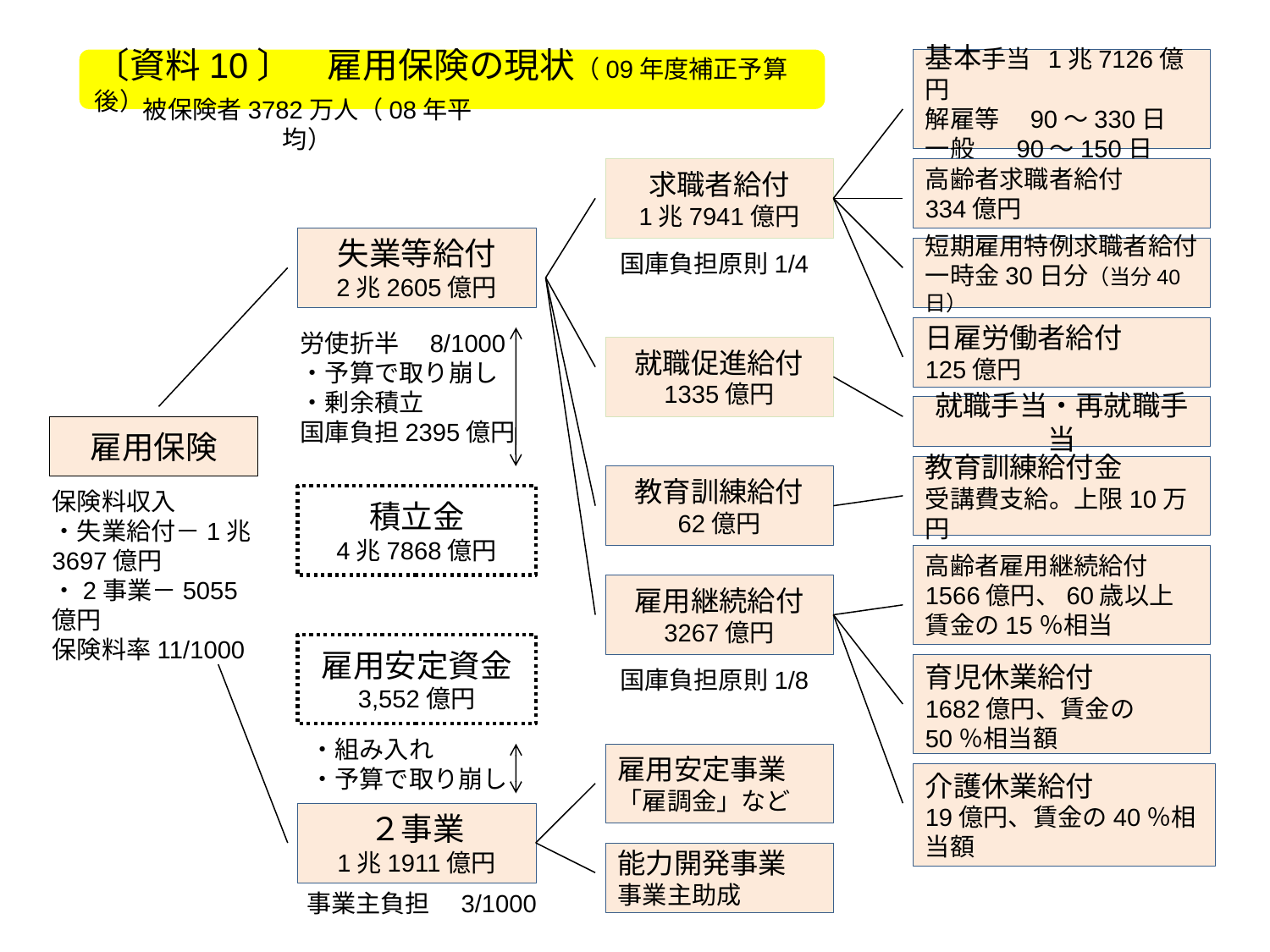

#

〔資料10〕　雇用保険の現状（09年度補正予算後）

基本手当  1兆7126億円
解雇等　90～330日
一般　  90～150日

被保険者3782万人（08年平均）
求職者給付
1兆7941億円
高齢者求職者給付
334億円
失業等給付
2兆2605億円
短期雇用特例求職者給付一時金30日分（当分40日）
国庫負担原則1/4
日雇労働者給付
125億円
労使折半　8/1000
・予算で取り崩し
・剰余積立
国庫負担2395億円
就職促進給付
1335億円
就職手当・再就職手当
雇用保険
教育訓練給付金
受講費支給。上限10万円
教育訓練給付
62億円
積立金
4兆7868億円
保険料収入
・失業給付－1兆3697億円
・2事業－5055億円
保険料率11/1000
高齢者雇用継続給付
1566億円、60歳以上賃金の15％相当
雇用継続給付
3267億円
雇用安定資金
3,552億円

育児休業給付
1682億円、賃金の50％相当額

国庫負担原則1/8
・組み入れ
・予算で取り崩し
雇用安定事業
「雇調金」など
介護休業給付
19億円、賃金の40％相当額
２事業
1兆1911億円
能力開発事業
事業主助成
事業主負担　3/1000